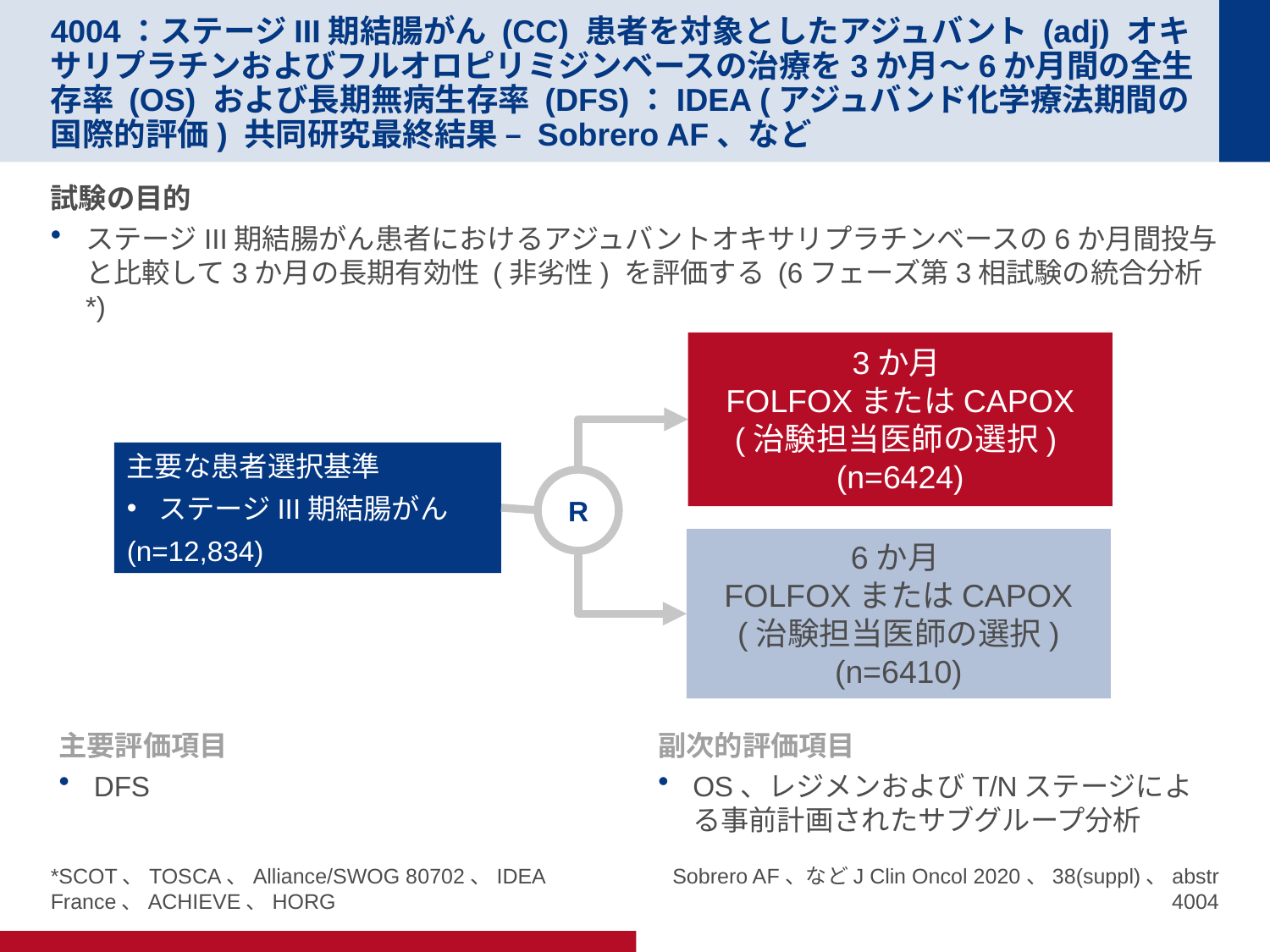

# 4004：ステージIII期結腸がん (CC) 患者を対象としたアジュバント (adj) オキサリプラチンおよびフルオロピリミジンベースの治療を3か月～6か月間の全生存率 (OS) および長期無病生存率 (DFS)：IDEA (アジュバンド化学療法期間の国際的評価) 共同研究最終結果 – Sobrero AF、など
試験の目的
ステージIII期結腸がん患者におけるアジュバントオキサリプラチンベースの6か月間投与と比較して3か月の長期有効性 (非劣性) を評価する (6フェーズ第3相試験の統合分析*)
3か月
FOLFOXまたはCAPOX (治験担当医師の選択)
(n=6424)
主要な患者選択基準
ステージIII期結腸がん
(n=12,834)
R
6か月
FOLFOXまたはCAPOX (治験担当医師の選択)
(n=6410)
主要評価項目
DFS
副次的評価項目
OS、レジメンおよびT/Nステージによる事前計画されたサブグループ分析
*SCOT、TOSCA、Alliance/SWOG 80702、IDEA France、ACHIEVE、HORG
Sobrero AF、などJ Clin Oncol 2020、38(suppl)、abstr 4004